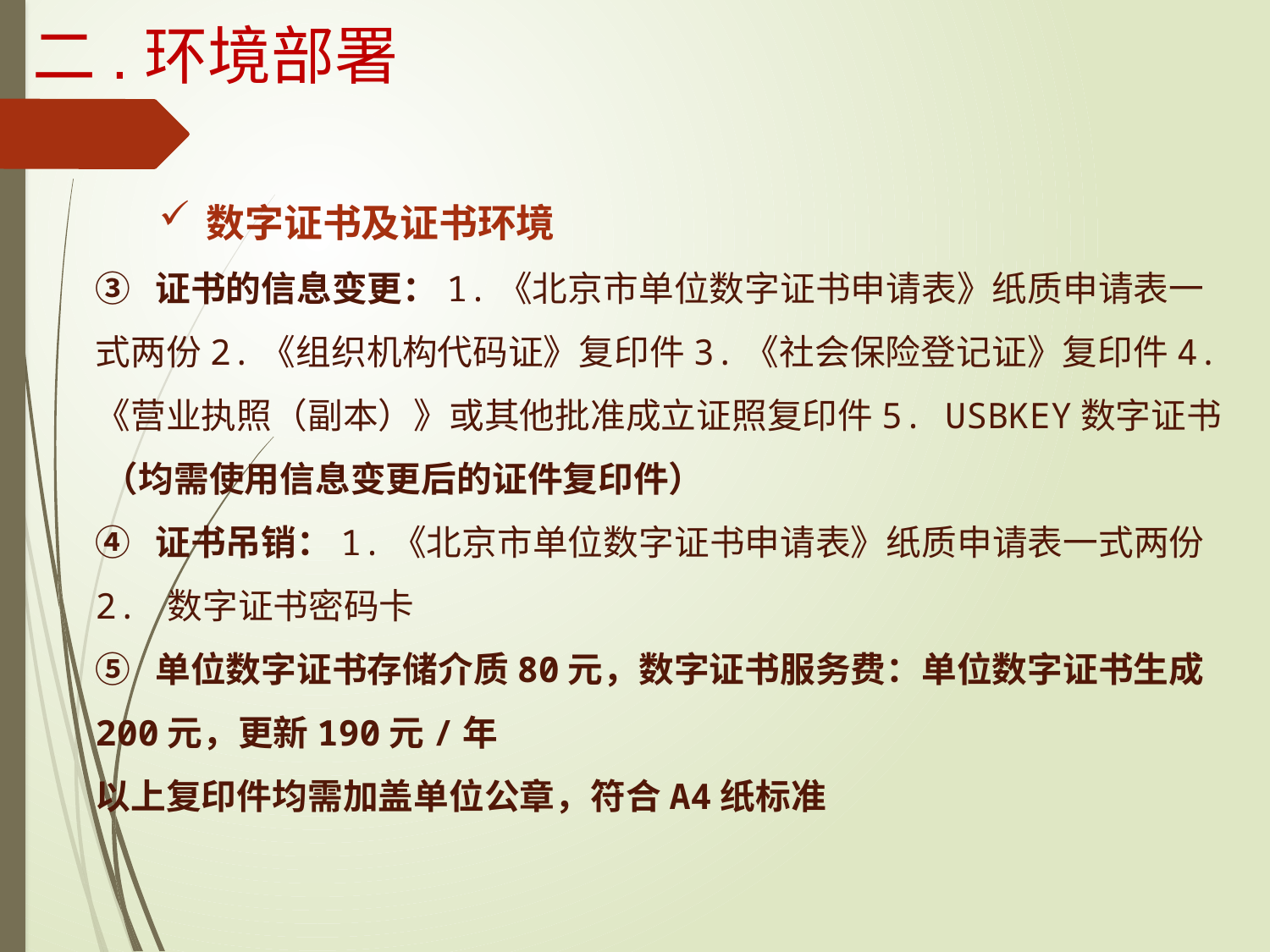

二.环境部署
数字证书及证书环境
③  证书的信息变更：1.《北京市单位数字证书申请表》纸质申请表一式两份2.《组织机构代码证》复印件3.《社会保险登记证》复印件4. 《营业执照（副本）》或其他批准成立证照复印件5. USBKEY数字证书  （均需使用信息变更后的证件复印件）
④  证书吊销：1.《北京市单位数字证书申请表》纸质申请表一式两份2. 数字证书密码卡
⑤  单位数字证书存储介质80元，数字证书服务费：单位数字证书生成200元，更新190元/年
以上复印件均需加盖单位公章，符合A4纸标准